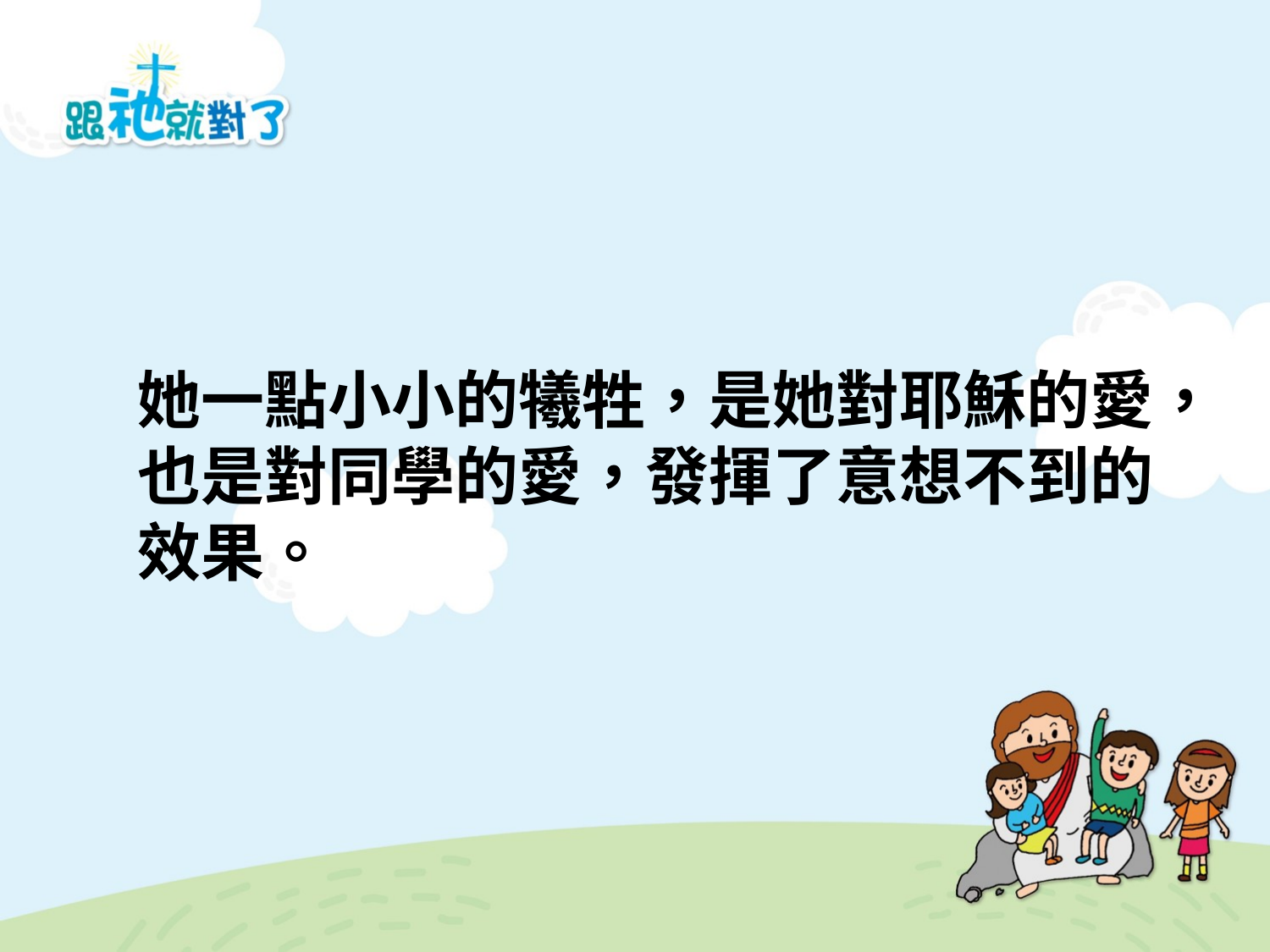

她一點小小的犧牲，是她對耶穌的愛，也是對同學的愛，發揮了意想不到的效果。